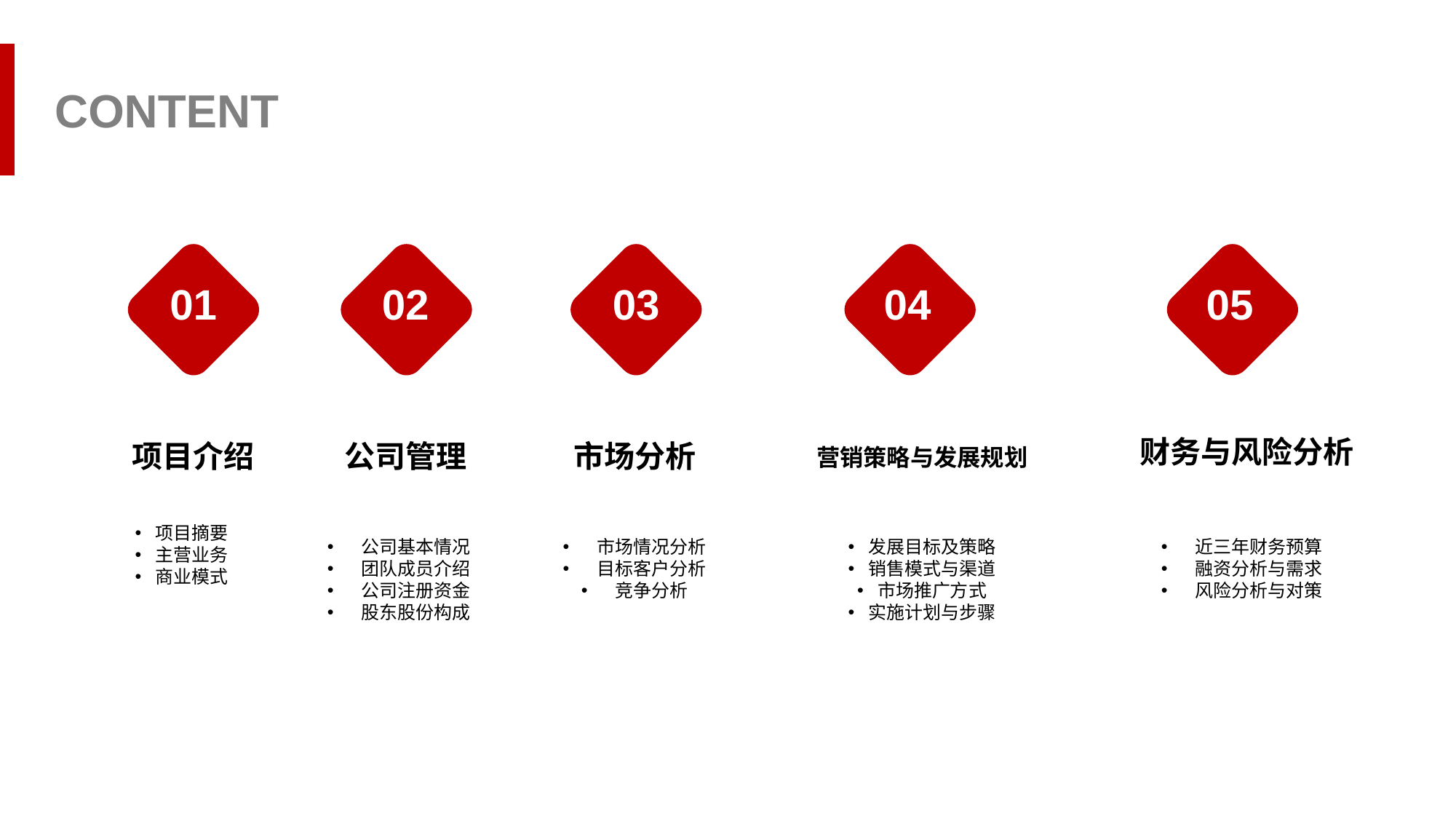

CONTENT

01
02
03
04
05
财务与风险分析
项目介绍
公司管理
市场分析
营销策略与发展规划
项目摘要
主营业务
商业模式
公司基本情况
团队成员介绍
公司注册资金
股东股份构成
市场情况分析
目标客户分析
竞争分析
发展目标及策略
销售模式与渠道
市场推广方式
实施计划与步骤
近三年财务预算
融资分析与需求
风险分析与对策